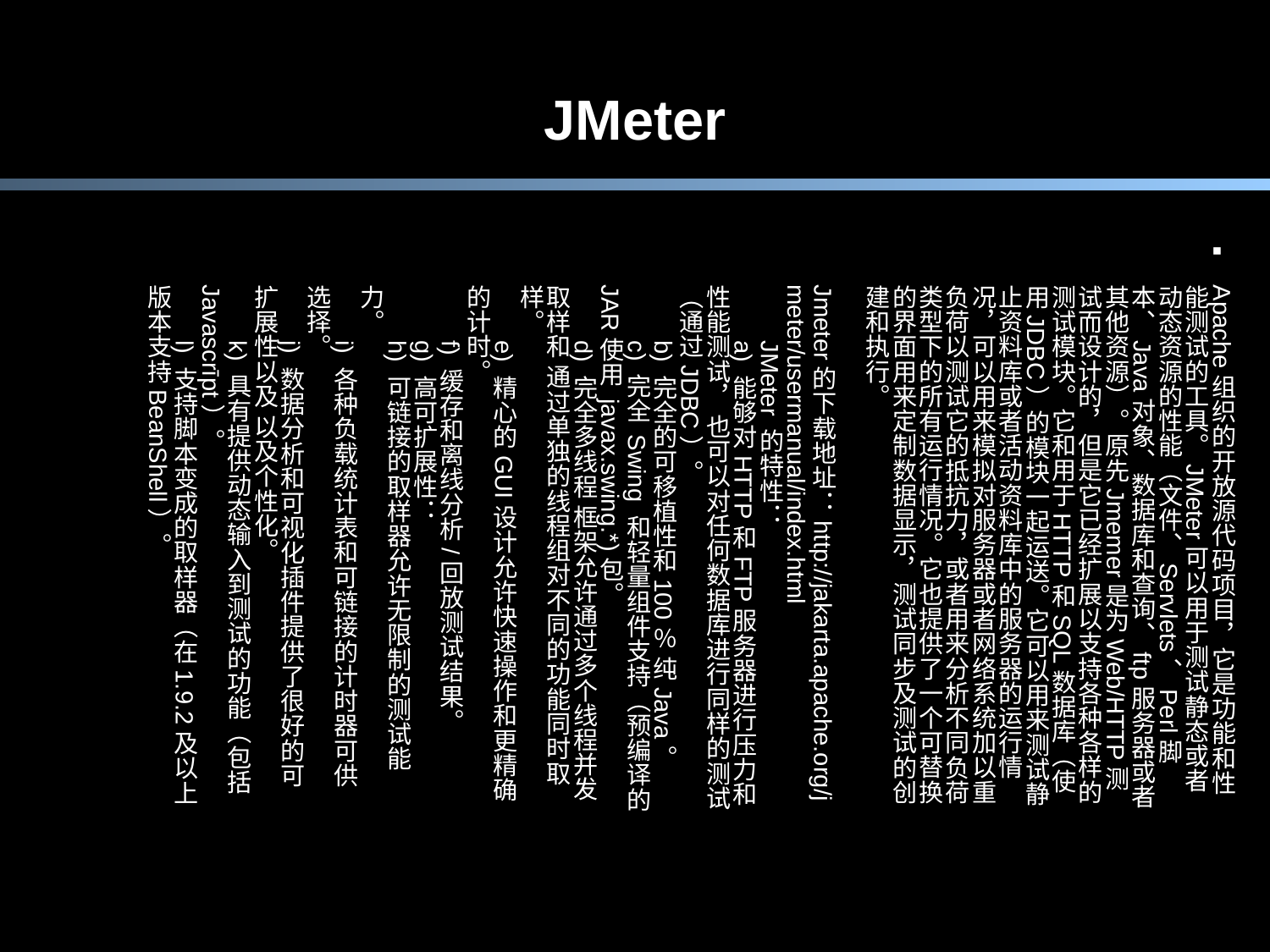

# JMeter
Apache组织的开放源代码项目，它是功能和性能测试的工具。JMeter可以用于测试静态或者动态资源的性能（文件、Servlets、Perl脚本、Java对象、数据库和查询、ftp服务器或者其他资源）。原先Jmemer是为Web/HTTP测试而设计的，但是它已经扩展以支持各种各样的测试模块。它和用于HTTP和SQL数据库（使用JDBC）的模块一起运送。它可以用来测试静止资料库或者活动资料库中的服务器的运行情况，可以用来模拟对服务器或者网络系统加以重负荷以测试它的抵抗力，或者用来分析不同负荷类型下的所有运行情况。它也提供了一个可替换的界面用来定制数据显示，测试同步及测试的创建和执行。
　　Jmeter的下载地址：http://jakarta.apache.org/jmeter/usermanual/index.html
　　JMeter 的特性：
　　a) 能够对HTTP和FTP服务器进行压力和性能测试， 也可以对任何数据库进行同样的测试（通过JDBC）。
　　b) 完全的可移植性和100％ 纯Java。
　　c) 完全 Swing 和轻量组件支持（预编译的JAR使用 javax.swing.*)包。
　　d) 完全多线程 框架允许通过多个线程并发取样和 通过单独的线程组对不同的功能同时取样。
　　e) 精心的GUI设计允许快速操作和更精确的计时。
　　f) 缓存和离线分析/回放测试结果。
　　g) 高可扩展性：
　　h) 可链接的取样器允许无限制的测试能力。
　　i) 各种负载统计表和可链接的计时器可供选择。
　　j) 数据分析和可视化插件提供了很好的可扩展性以及 以及个性化。
　　k) 具有提供动态输入到测试的功能（包括Javascrīpt）。
　　l) 支持脚本变成的取样器（在1.9.2及以上版本支持BeanShell）。